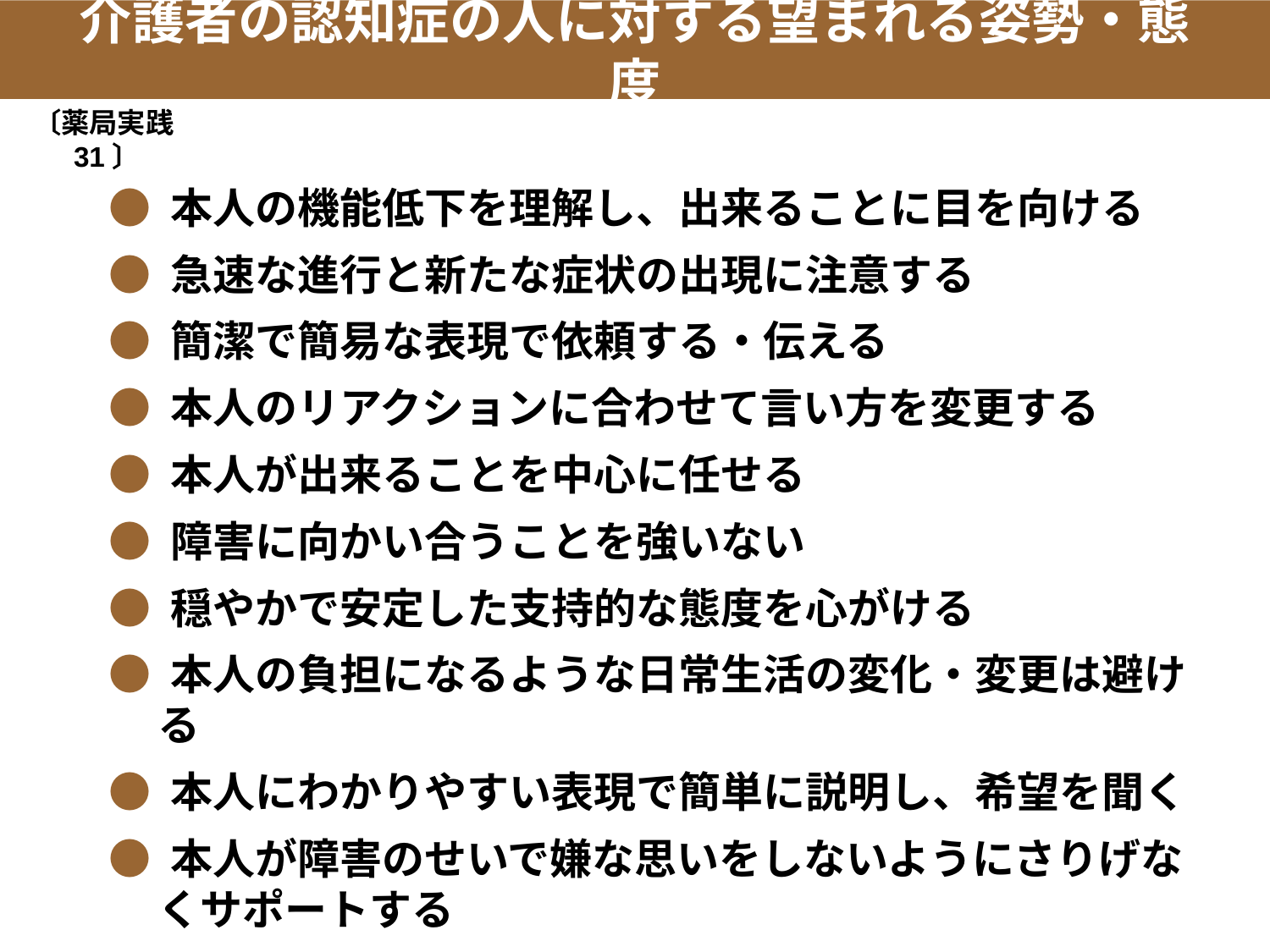

介護者の認知症の人に対する望まれる姿勢・態度
〔薬局実践31〕
● 本人の機能低下を理解し、出来ることに目を向ける
● 急速な進行と新たな症状の出現に注意する
● 簡潔で簡易な表現で依頼する・伝える
● 本人のリアクションに合わせて言い方を変更する
● 本人が出来ることを中心に任せる
● 障害に向かい合うことを強いない
● 穏やかで安定した支持的な態度を心がける
● 本人の負担になるような日常生活の変化・変更は避ける
● 本人にわかりやすい表現で簡単に説明し、希望を聞く
● 本人が障害のせいで嫌な思いをしないようにさりげなくサポートする